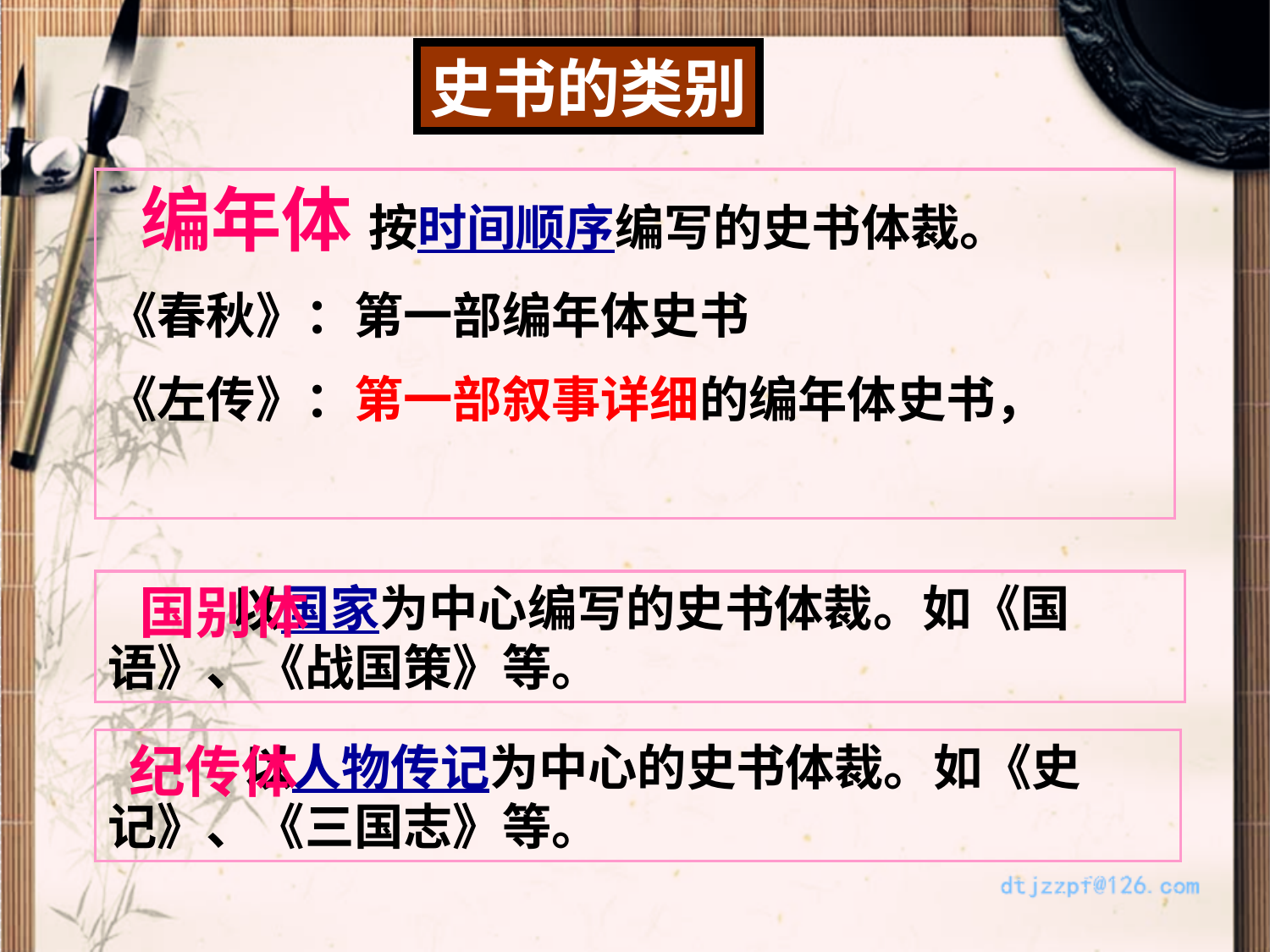

史书的类别
 编年体 按时间顺序编写的史书体裁。
《春秋》：第一部编年体史书
《左传》：第一部叙事详细的编年体史书，

          以国家为中心编写的史书体裁。如《国语》、《战国策》等。
国别体
           以人物传记为中心的史书体裁。如《史记》、《三国志》等。
纪传体